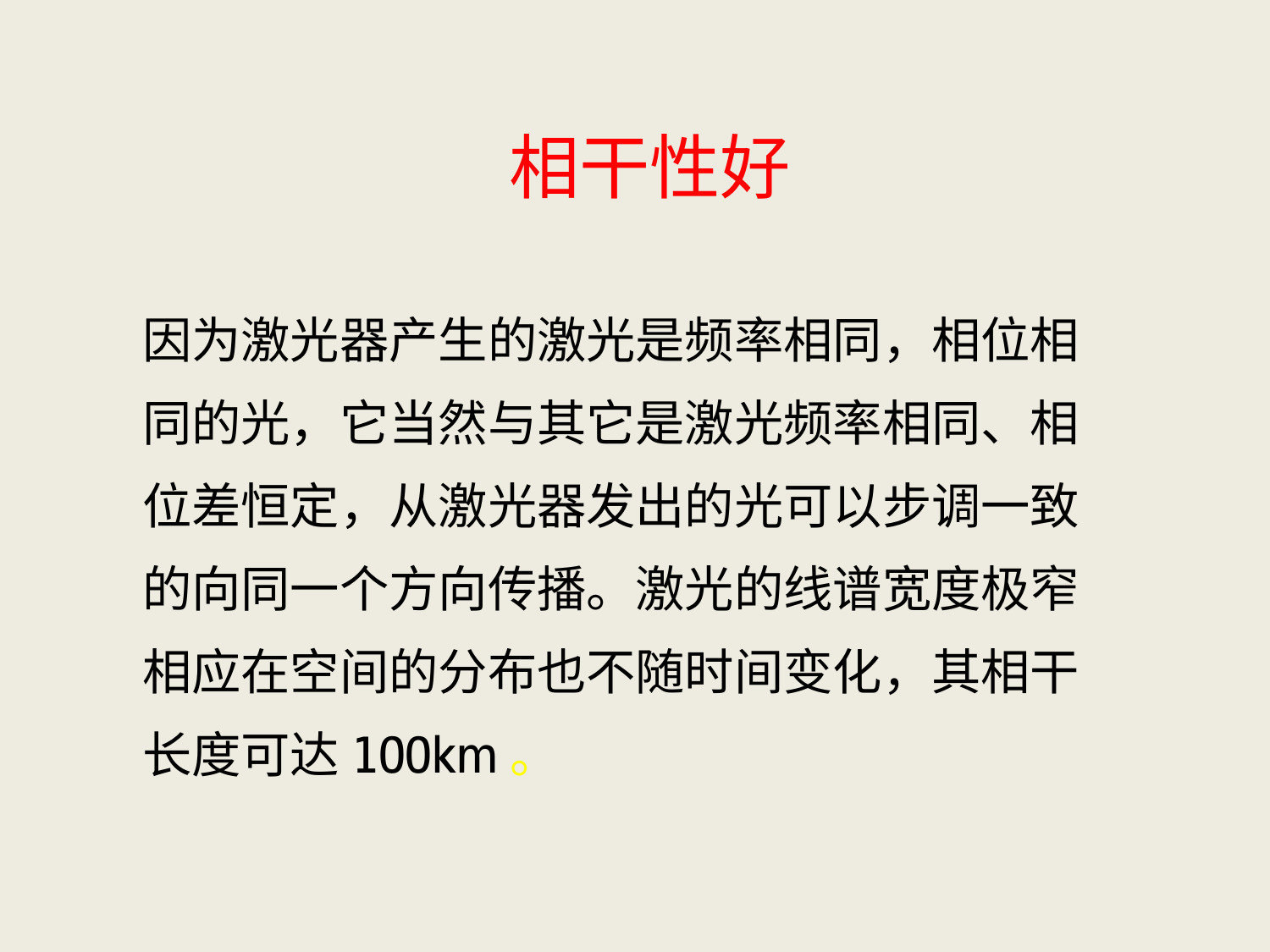

相干性好
因为激光器产生的激光是频率相同，相位相同的光，它当然与其它是激光频率相同、相位差恒定，从激光器发出的光可以步调一致的向同一个方向传播。激光的线谱宽度极窄相应在空间的分布也不随时间变化，其相干长度可达100km。